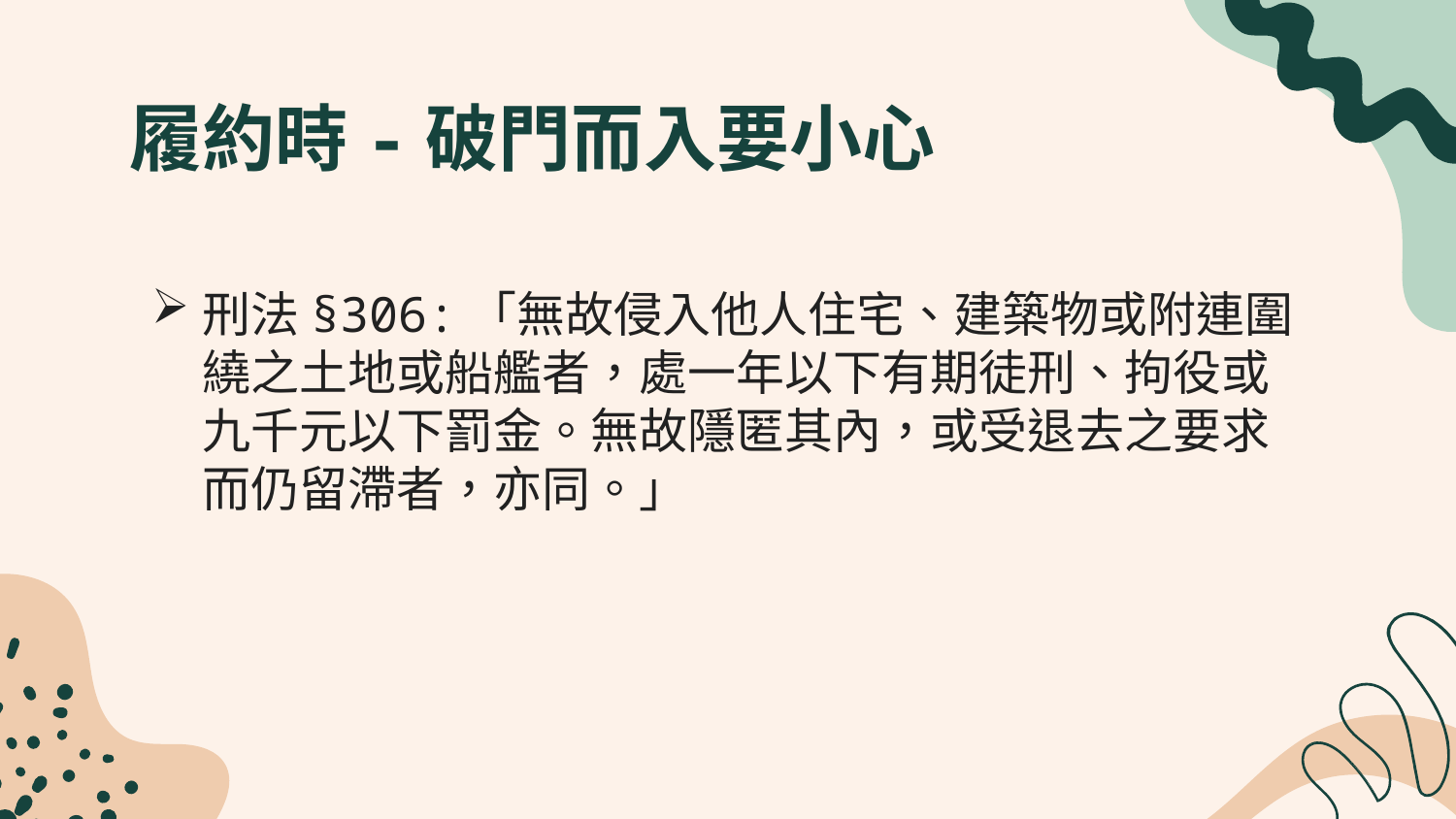

# 履約時-破門而入要小心
刑法§306:「無故侵入他人住宅、建築物或附連圍繞之土地或船艦者，處一年以下有期徒刑、拘役或九千元以下罰金。無故隱匿其內，或受退去之要求而仍留滯者，亦同。」